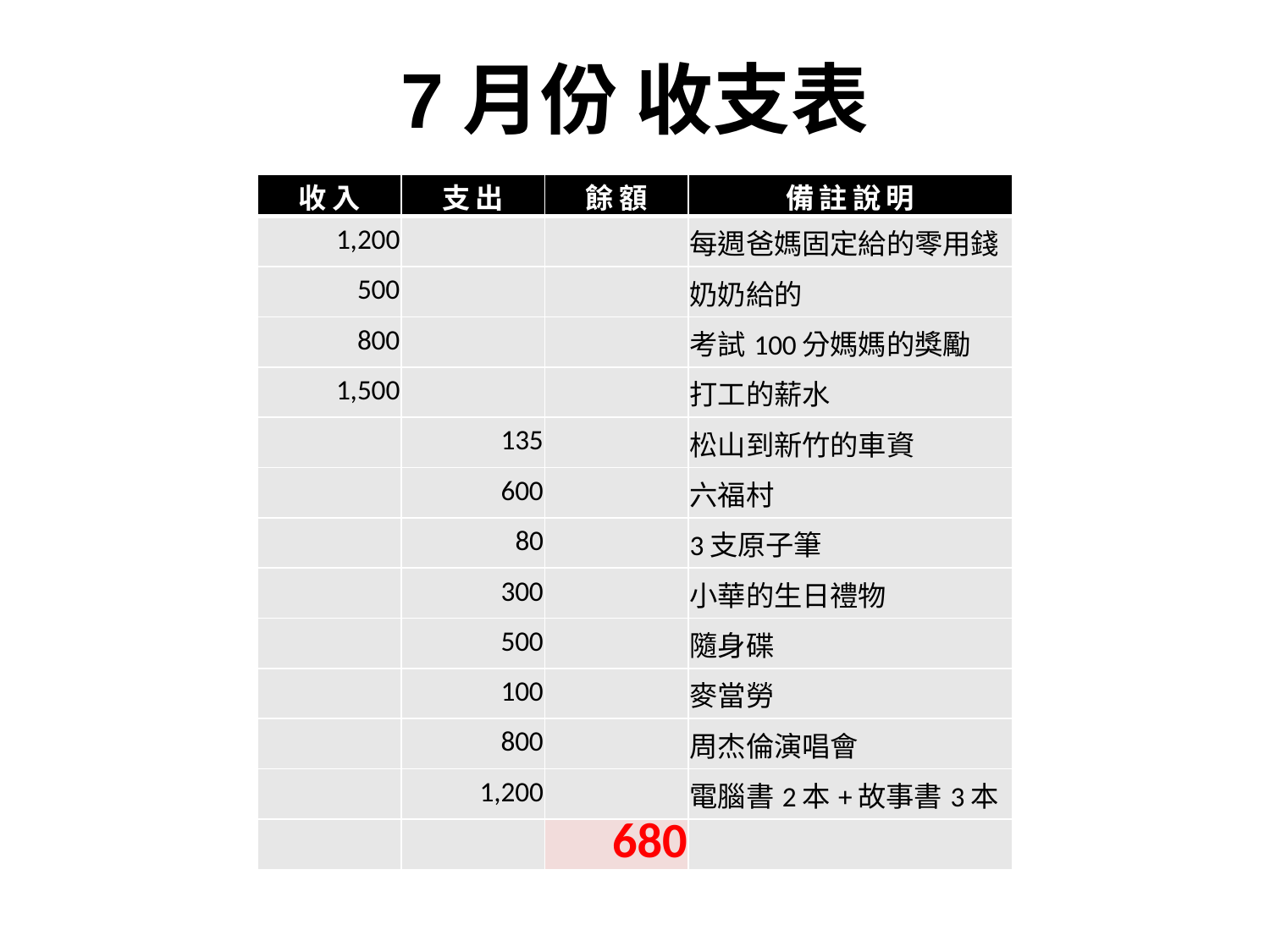

# 7月份 收支表
| 收入 | 支出 | 餘額 | 備註說明 |
| --- | --- | --- | --- |
| 1,200 |  |  | 每週爸媽固定給的零用錢 |
| 500 |  |  | 奶奶給的 |
| 800 |  |  | 考試100分媽媽的獎勵 |
| 1,500 |  |  | 打工的薪水 |
|  | 135 |  | 松山到新竹的車資 |
|  | 600 |  | 六福村 |
|  | 80 |  | 3支原子筆 |
|  | 300 |  | 小華的生日禮物 |
|  | 500 |  | 隨身碟 |
|  | 100 |  | 麥當勞 |
|  | 800 |  | 周杰倫演唱會 |
|  | 1,200 |  | 電腦書2本+故事書3本 |
|  |  | 680 |  |